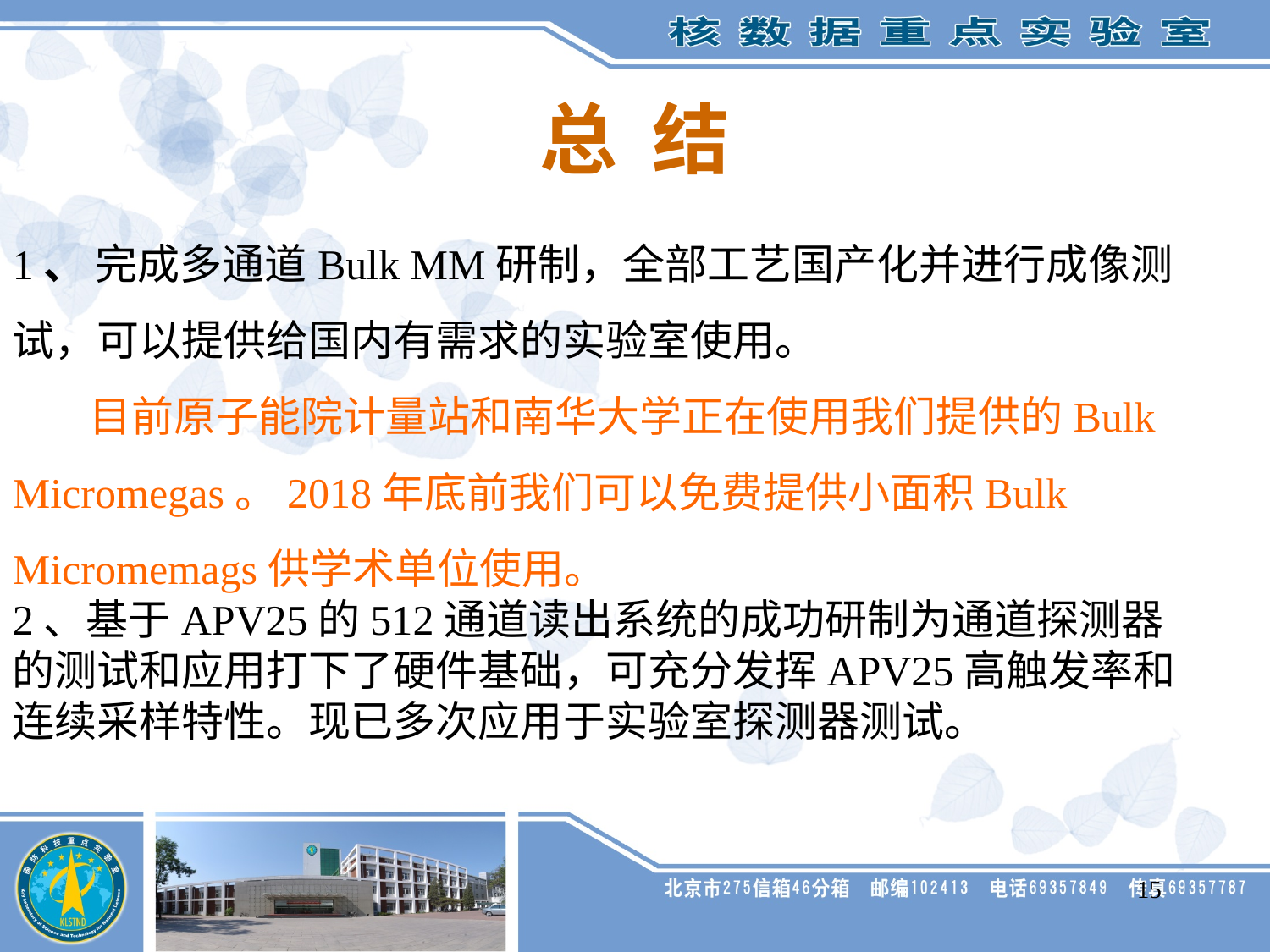

总  结
1、 完成多通道Bulk MM研制，全部工艺国产化并进行成像测试，可以提供给国内有需求的实验室使用。
       目前原子能院计量站和南华大学正在使用我们提供的Bulk Micromegas。2018年底前我们可以免费提供小面积Bulk Micromemags供学术单位使用。
2、基于APV25的512通道读出系统的成功研制为通道探测器的测试和应用打下了硬件基础，可充分发挥APV25高触发率和连续采样特性。现已多次应用于实验室探测器测试。
15